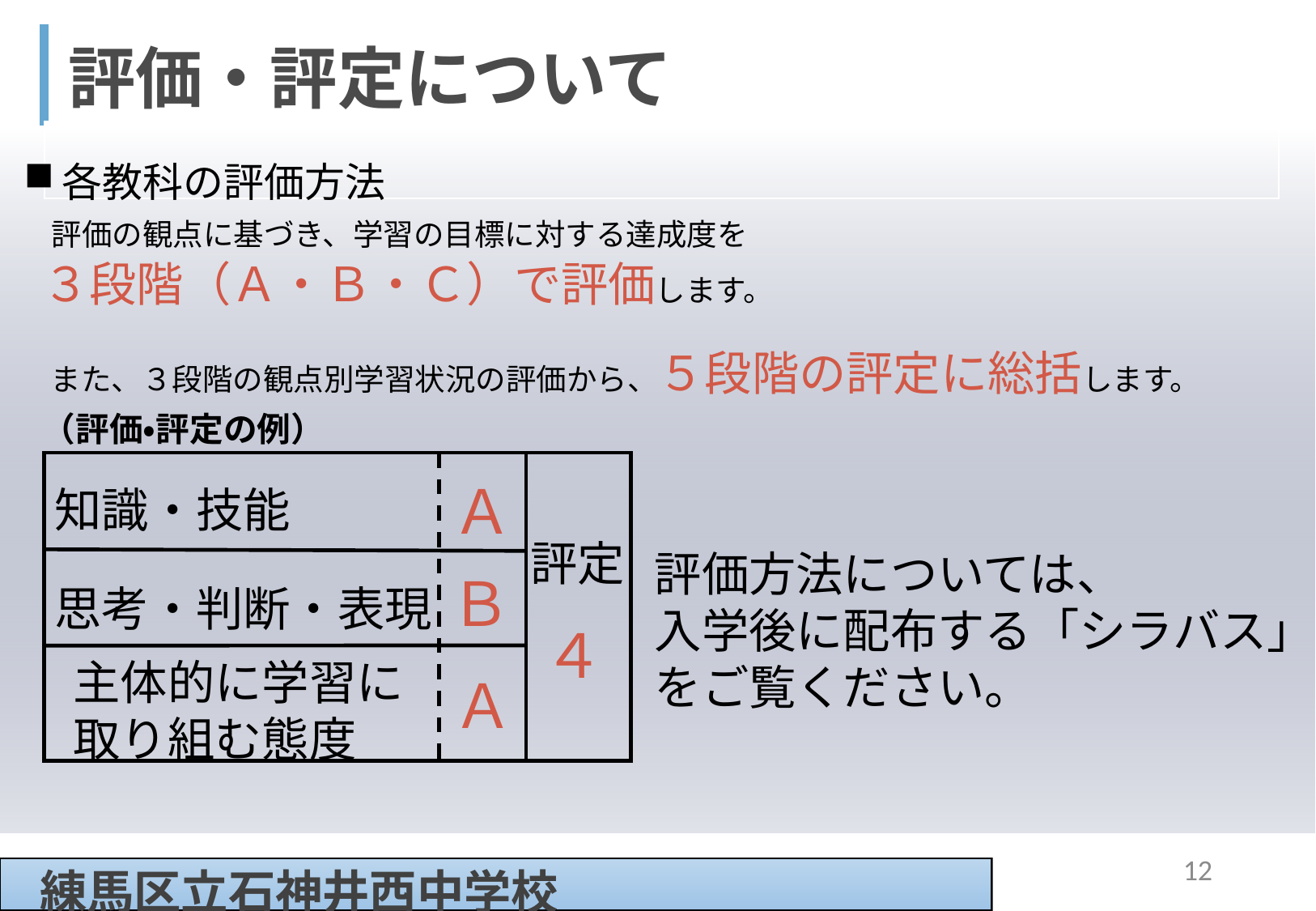

| 評価・評定について |
| --- |
|  |

各教科の評価方法
   評価の観点に基づき、学習の目標に対する達成度を
  ３段階（Ａ・Ｂ・Ｃ）で評価します。

　また、３段階の観点別学習状況の評価から、５段階の評定に総括します。
（評価・評定の例）

Ａ
知識・技能
評定
評価方法については、
入学後に配布する「シラバス」をご覧ください。
Ｂ
思考・判断・表現
４
主体的に学習に
取り組む態度
Ａ
12